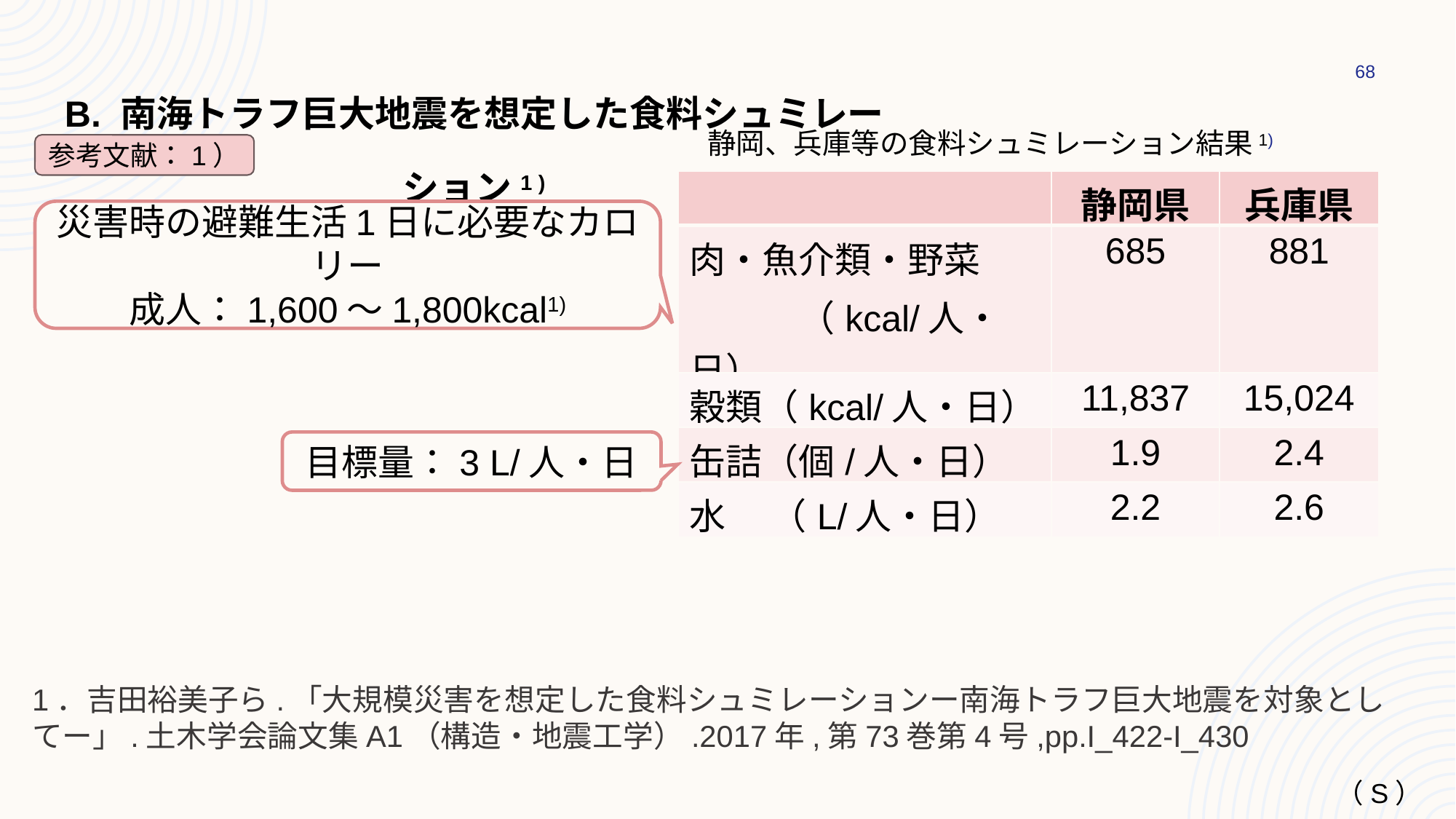

68
B. 南海トラフ巨大地震を想定した食料シュミレーション1 )
静岡、兵庫等の食料シュミレーション結果1)

参考文献：1）
|  | 静岡県 | 兵庫県 |
| --- | --- | --- |
| 肉・魚介類・野菜 　　　（kcal/人・日） | 685 | 881 |
| 穀類（kcal/人・日） | 11,837 | 15,024 |
| 缶詰（個/人・日） | 1.9 | 2.4 |
| 水　 （L/人・日） | 2.2 | 2.6 |
災害時の避難生活1日に必要なカロリー
成人：1,600～1,800kcal1)
目標量：3 L/人・日
1．吉田裕美子ら.「大規模災害を想定した食料シュミレーションー南海トラフ巨大地震を対象としてー」.土木学会論文集A1（構造・地震工学）.2017年,第73巻第4号,pp.I_422-I_430
（S）